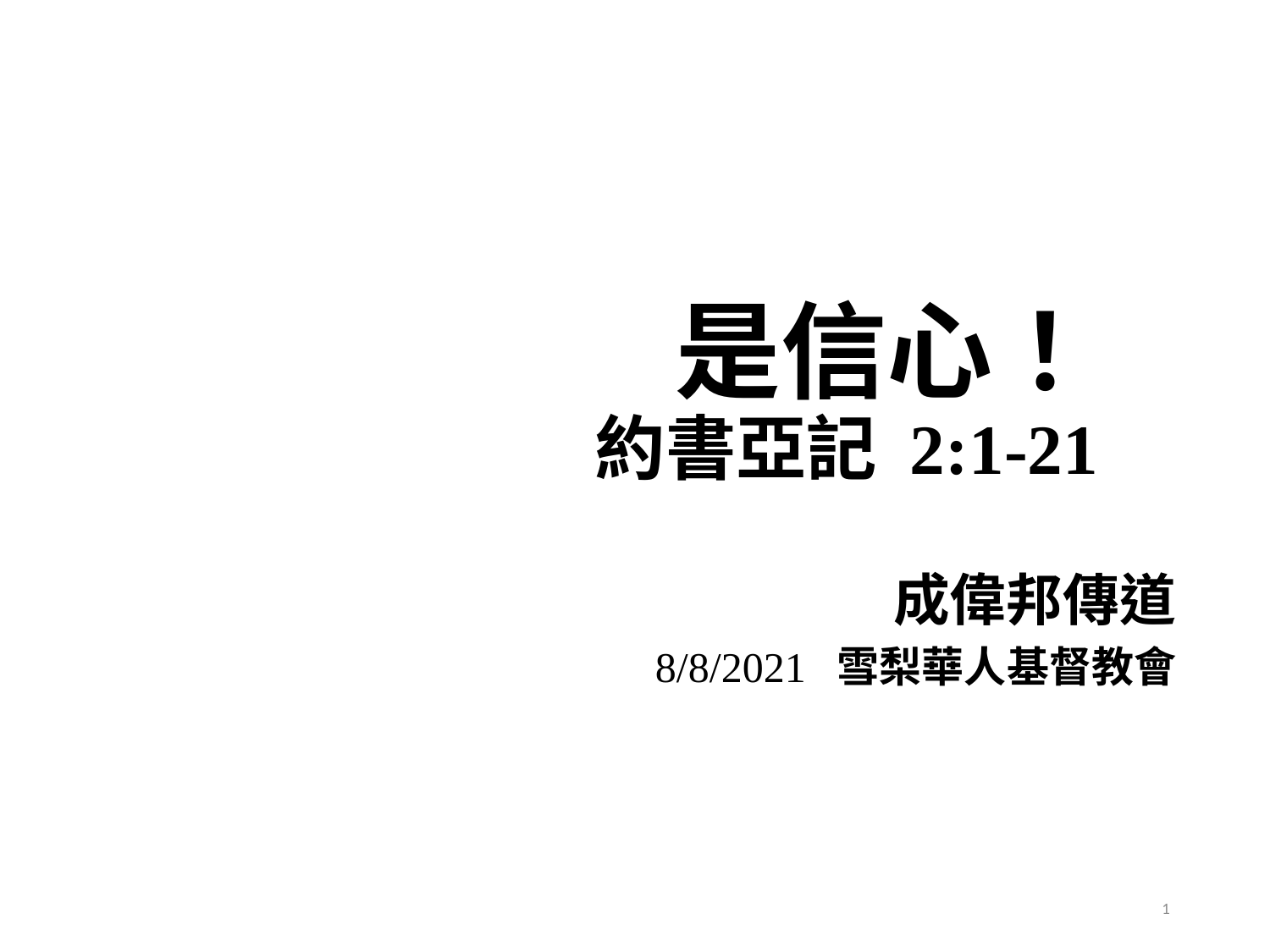

# 是信心！ 約書亞記 2:1-21
成偉邦傳道
8/8/2021  雪梨華人基督教會

1